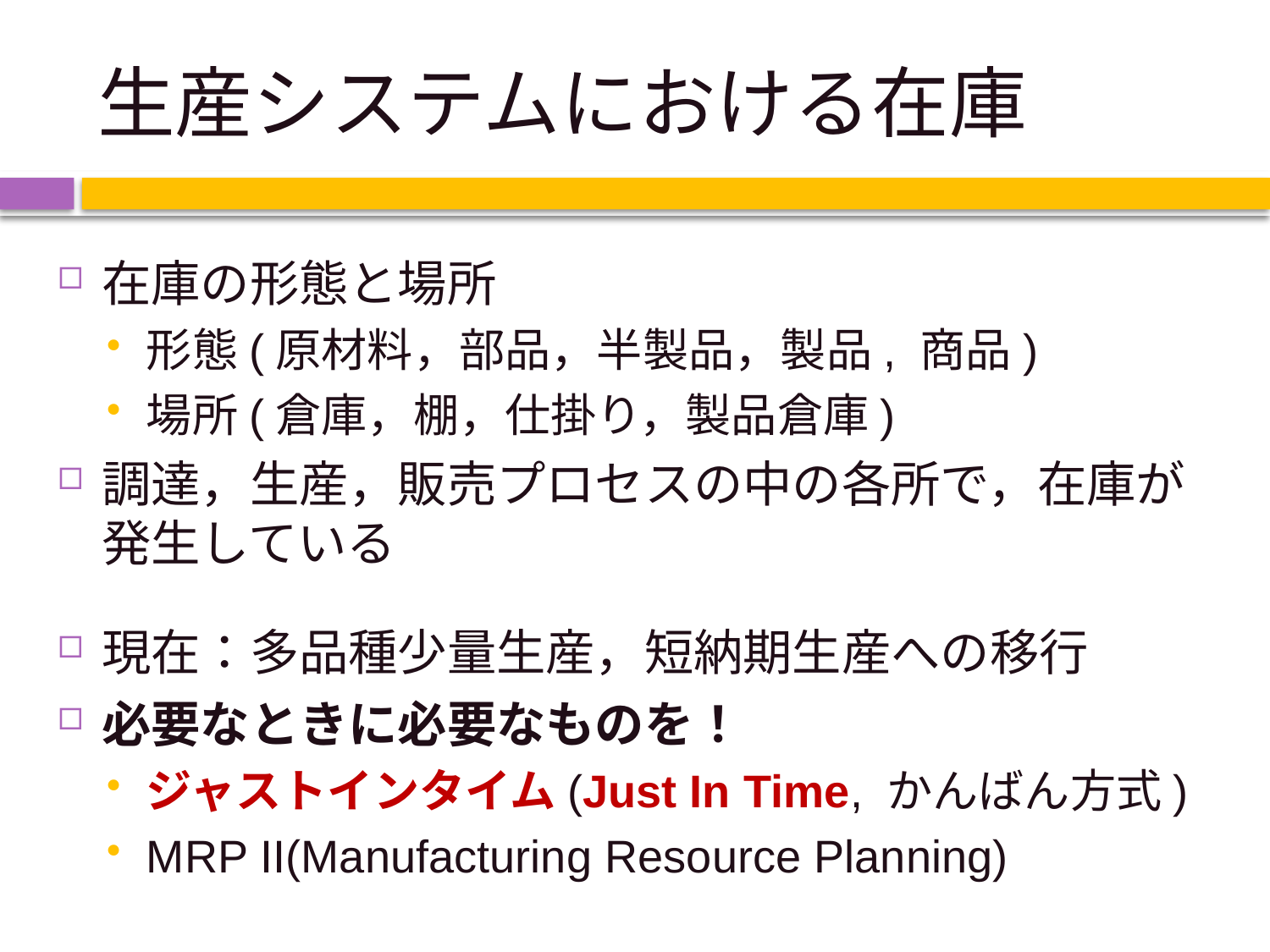

# 生産システムにおける在庫
在庫の形態と場所
形態(原材料，部品，半製品，製品, 商品)
場所(倉庫，棚，仕掛り，製品倉庫)
調達，生産，販売プロセスの中の各所で，在庫が発生している

現在：多品種少量生産，短納期生産への移行
必要なときに必要なものを！
ジャストインタイム(Just In Time, かんばん方式)
MRP II(Manufacturing Resource Planning)